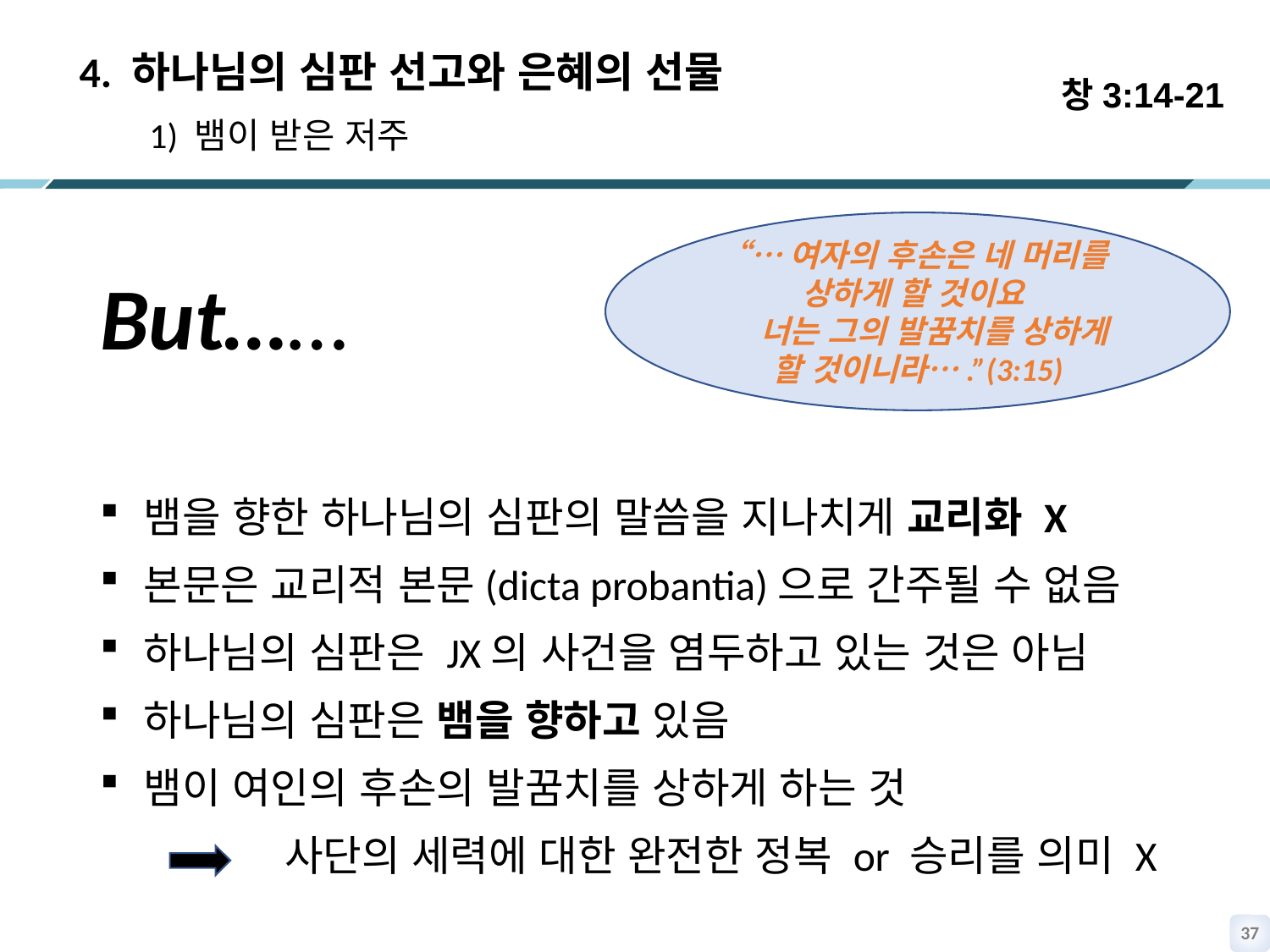

창3:14-21

       4. 하나님의 심판 선고와 은혜의 선물
                 1) 뱀이 받은 저주

But……

뱀을 향한 하나님의 심판의 말씀을 지나치게 교리화 X
본문은 교리적 본문(dicta probantia)으로 간주될 수 없음
하나님의 심판은 JX의 사건을 염두하고 있는 것은 아님
하나님의 심판은 뱀을 향하고 있음
뱀이 여인의 후손의 발꿈치를 상하게 하는 것
               사단의 세력에 대한 완전한 정복 or 승리를 의미 X

“…여자의 후손은 네 머리를
상하게 할 것이요
    너는 그의 발꿈치를 상하게
할 것이니라….”(3:15)

37